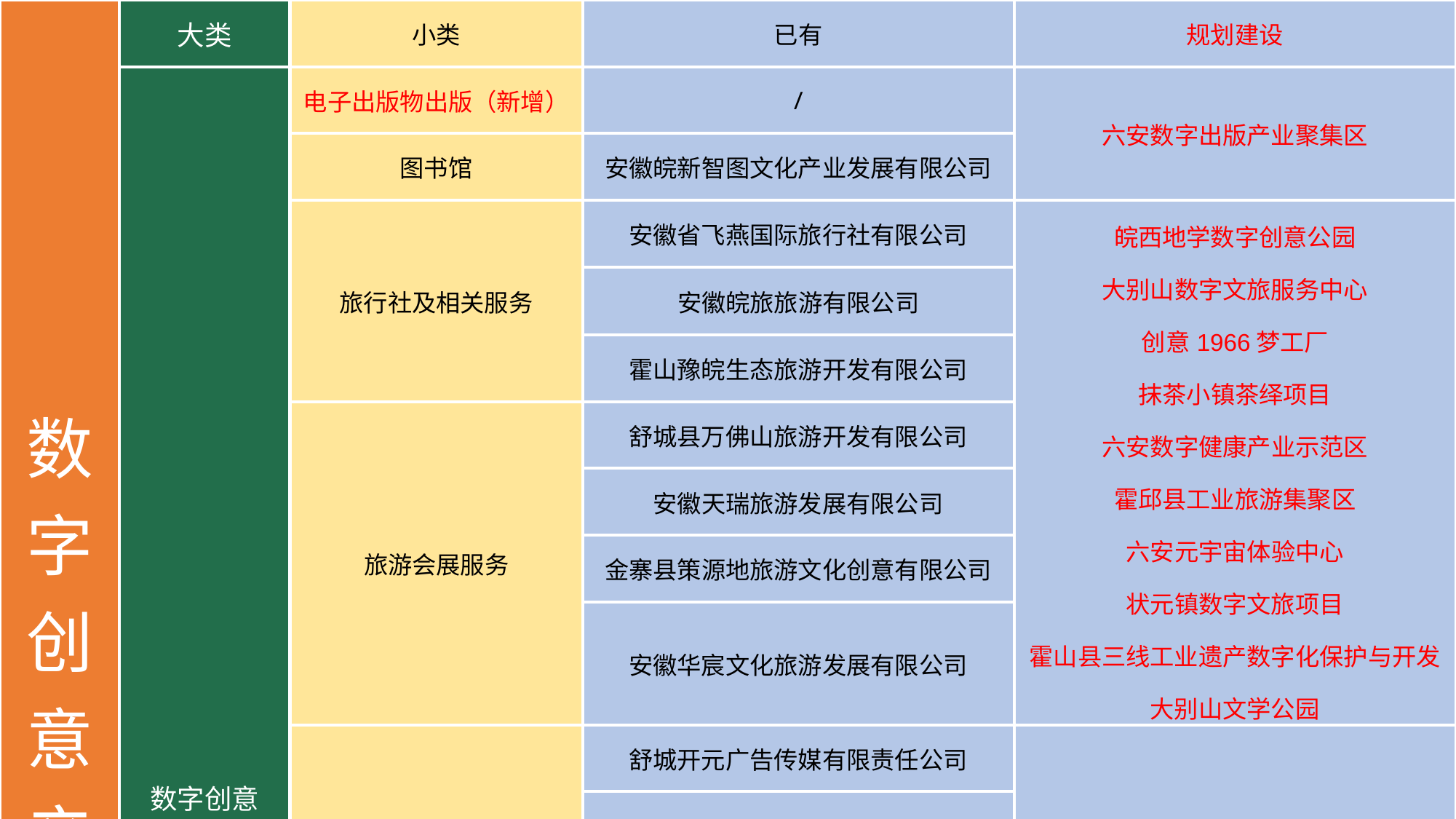

| 数字创意产业规划 | 大类 | 小类 | 已有 | 规划建设 |
| --- | --- | --- | --- | --- |
|  | 数字创意 与融合服务 | 电子出版物出版（新增） | / | 六安数字出版产业聚集区 |
|  |  | 图书馆 | 安徽皖新智图文化产业发展有限公司 |  |
|  |  | 旅行社及相关服务 | 安徽省飞燕国际旅行社有限公司 | 皖西地学数字创意公园 大别山数字文旅服务中心 创意1966梦工厂 抹茶小镇茶绎项目 六安数字健康产业示范区 霍邱县工业旅游集聚区 六安元宇宙体验中心 状元镇数字文旅项目 霍山县三线工业遗产数字化保护与开发 大别山文学公园 |
|  |  |  | 安徽皖旅旅游有限公司 |  |
|  |  |  | 霍山豫皖生态旅游开发有限公司 |  |
|  |  | 旅游会展服务 | 舒城县万佛山旅游开发有限公司 |  |
|  |  |  | 安徽天瑞旅游发展有限公司 |  |
|  |  |  | 金寨县策源地旅游文化创意有限公司 |  |
|  |  |  | 安徽华宸文化旅游发展有限公司 |  |
|  |  | 互联网广告服务 | 舒城开元广告传媒有限责任公司 | 六安特色电商产业园 |
|  |  |  | 六安市新蓝海文化传媒有限公司 |  |